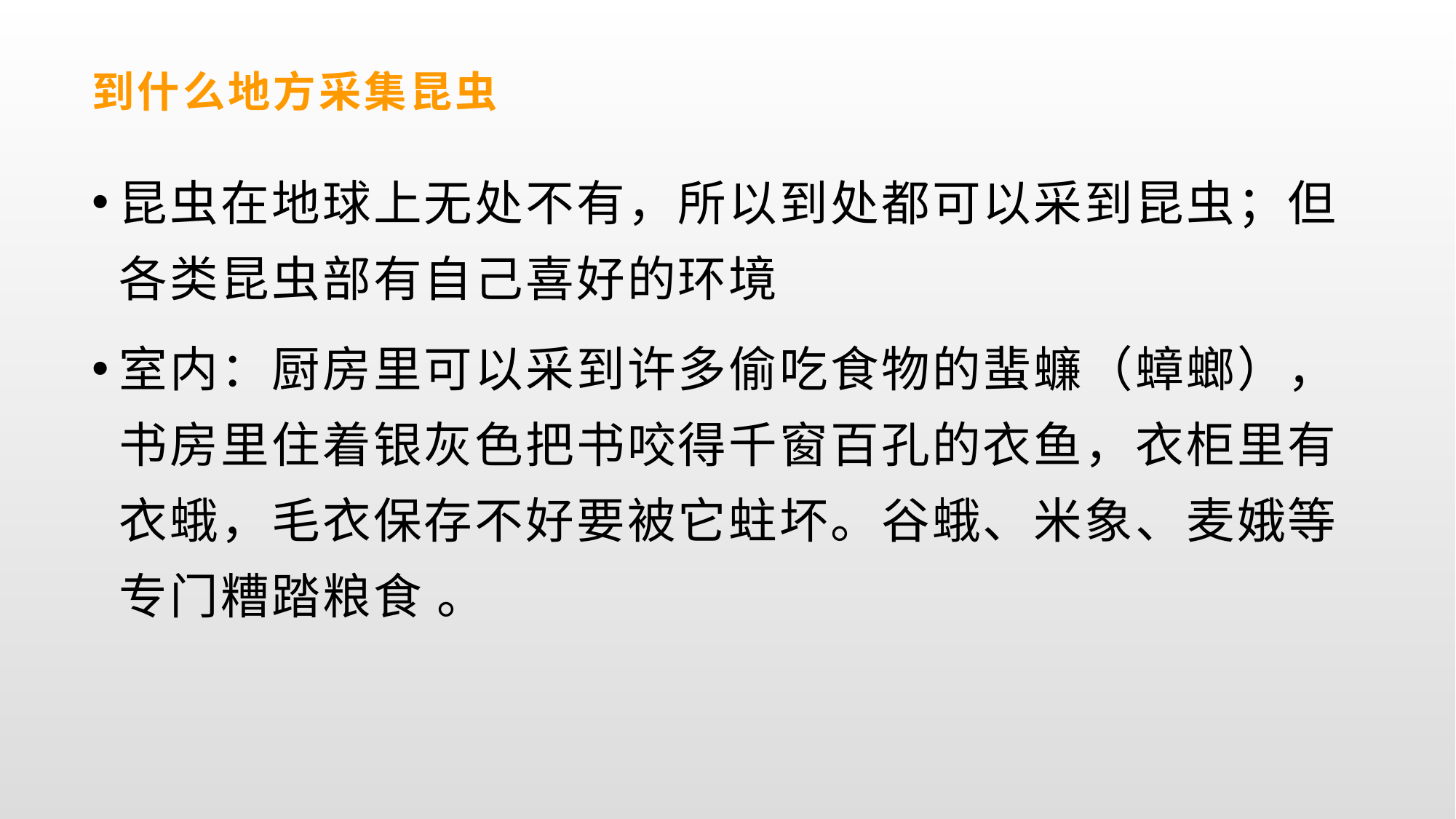

# 到什么地方采集昆虫
昆虫在地球上无处不有，所以到处都可以采到昆虫；但各类昆虫部有自己喜好的环境
室内：厨房里可以采到许多偷吃食物的蜚蠊（蟑螂），书房里住着银灰色把书咬得千窗百孔的衣鱼，衣柜里有衣蛾，毛衣保存不好要被它蛀坏。谷蛾、米象、麦娥等专门糟踏粮食 。